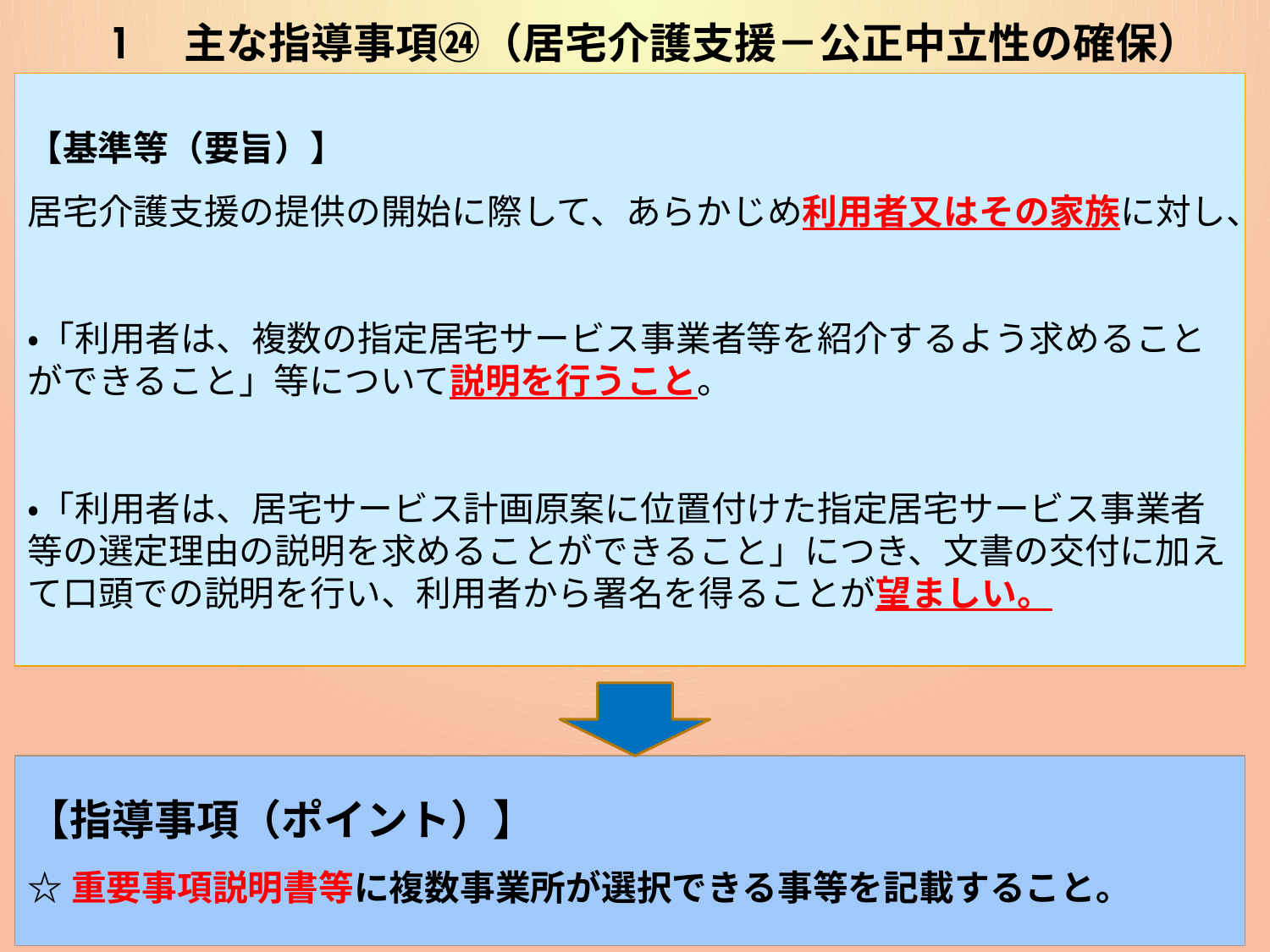

# 1　主な指導事項㉔（居宅介護支援－公正中立性の確保）
【基準等（要旨）】
居宅介護支援の提供の開始に際して、あらかじめ利用者又はその家族に対し、

・「利用者は、複数の指定居宅サービス事業者等を紹介するよう求めることができること」等について説明を行うこと。

・「利用者は、居宅サービス計画原案に位置付けた指定居宅サービス事業者等の選定理由の説明を求めることができること」につき、文書の交付に加えて口頭での説明を行い、利用者から署名を得ることが望ましい。

【指導事項（ポイント）】
☆重要事項説明書等に複数事業所が選択できる事等を記載すること。